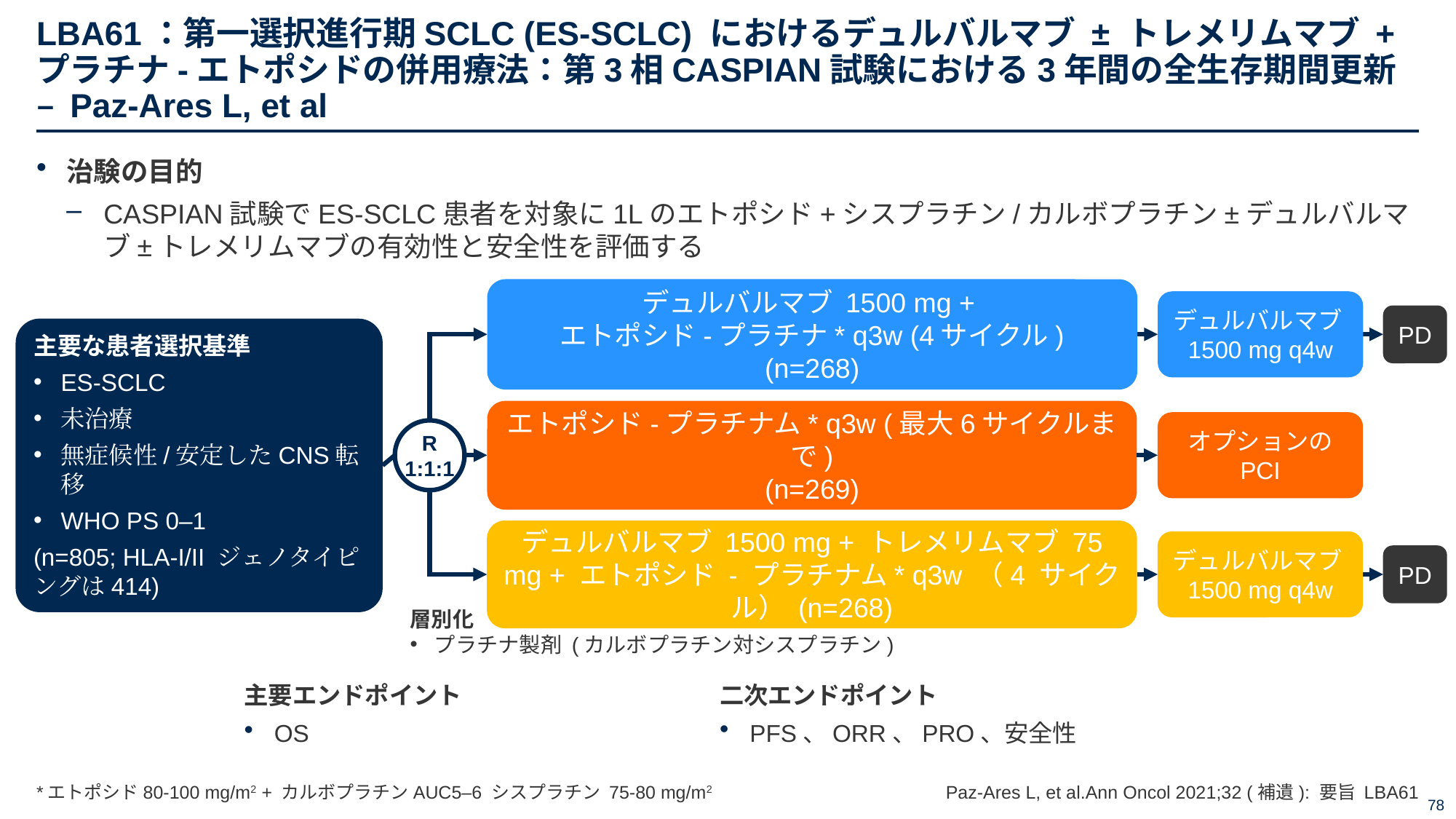

# LBA61：第一選択進行期SCLC (ES-SCLC) におけるデュルバルマブ ± トレメリムマブ + プラチナ-エトポシドの併用療法：第3相CASPIAN試験における3年間の全生存期間更新 – Paz-Ares L, et al
治験の目的
CASPIAN試験でES-SCLC患者を対象に1Lのエトポシド+シスプラチン/カルボプラチン±デュルバルマブ±トレメリムマブの有効性と安全性を評価する
デュルバルマブ 1500 mg +
エトポシド-プラチナ* q3w (4サイクル)
(n=268)
デュルバルマブ
1500 mg q4w
PD
主要な患者選択基準
ES-SCLC
未治療
無症候性/安定したCNS転移
WHO PS 0–1
(n=805; HLA-I/II ジェノタイピングは414)
エトポシド-プラチナム* q3w (最大6サイクルまで)
(n=269)
オプションの PCI
R
1:1:1
デュルバルマブ 1500 mg + トレメリムマブ 75 mg + エトポシド - プラチナム* q3w （4 サイクル） (n=268)
デュルバルマブ
1500 mg q4w
PD
層別化
プラチナ製剤 (カルボプラチン対シスプラチン)
主要エンドポイント
OS
二次エンドポイント
PFS、ORR、PRO、安全性
*エトポシド80-100 mg/m2 + カルボプラチンAUC5–6 シスプラチン 75-80 mg/m2
Paz-Ares L, et al.Ann Oncol 2021;32 (補遺): 要旨 LBA61